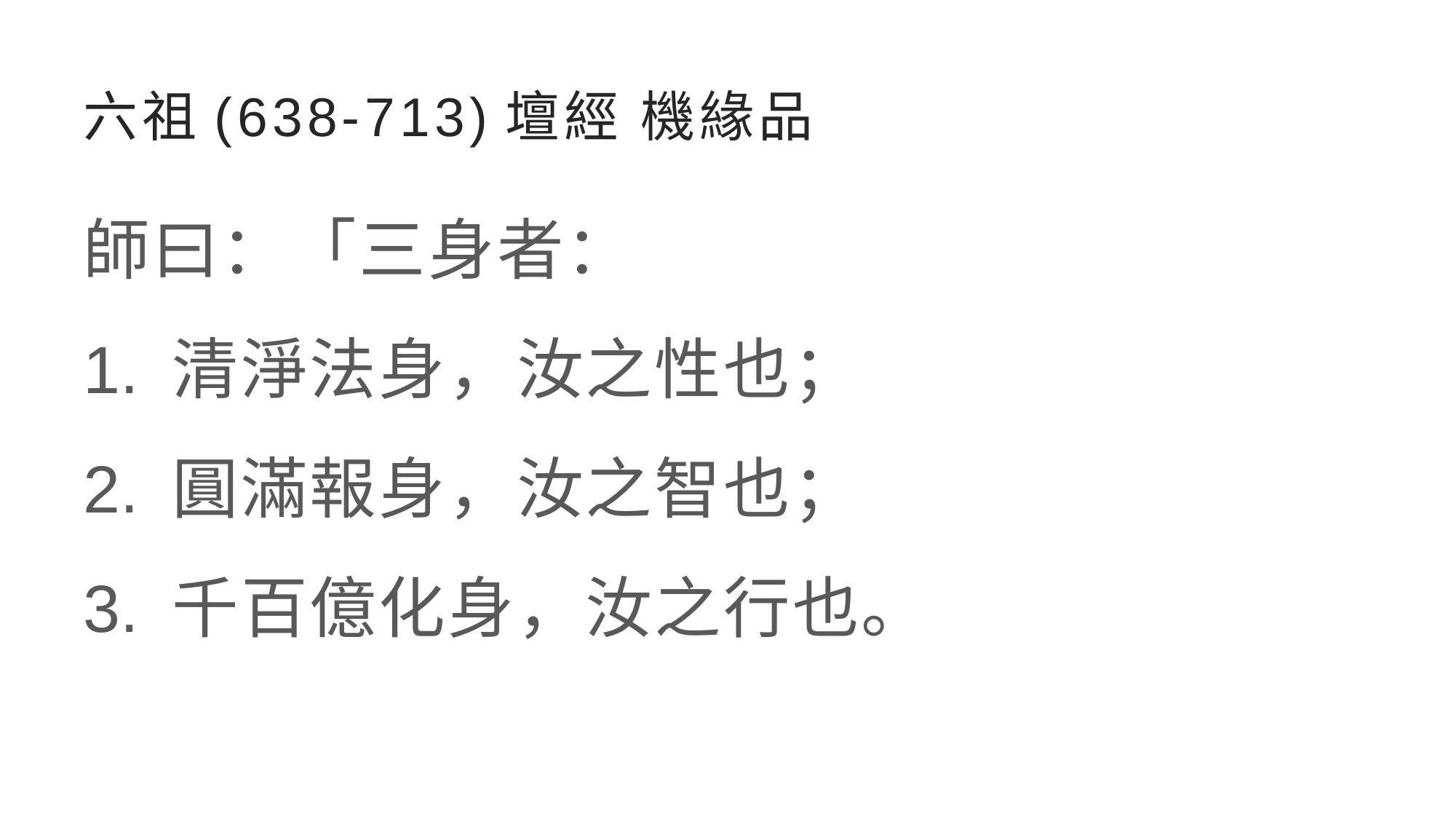

# 六祖(638-713)壇經 機緣品
師曰：「三身者：
清淨法身，汝之性也；
圓滿報身，汝之智也；
千百億化身，汝之行也。